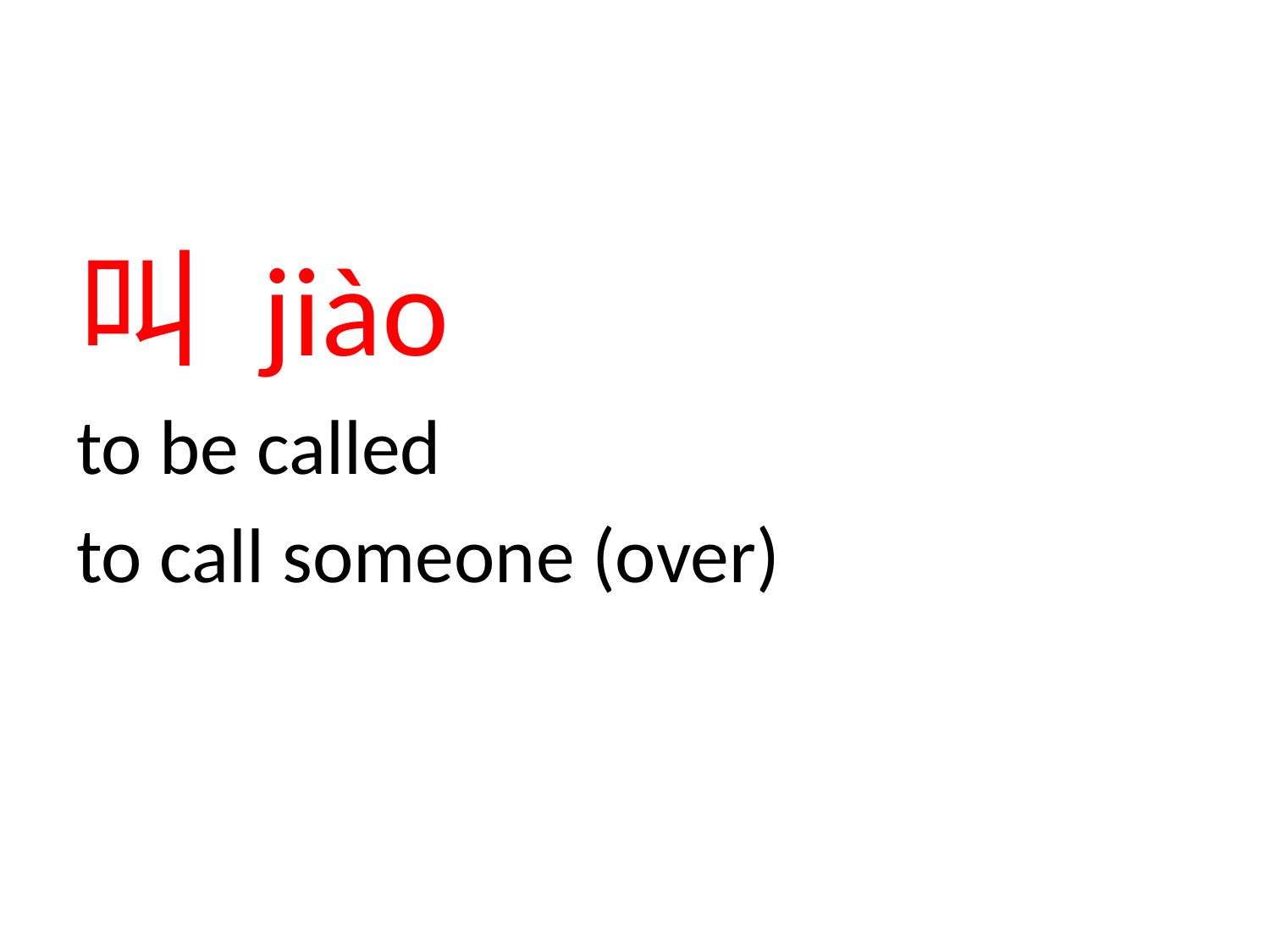

#
叫 jiào
to be called
to call someone (over)